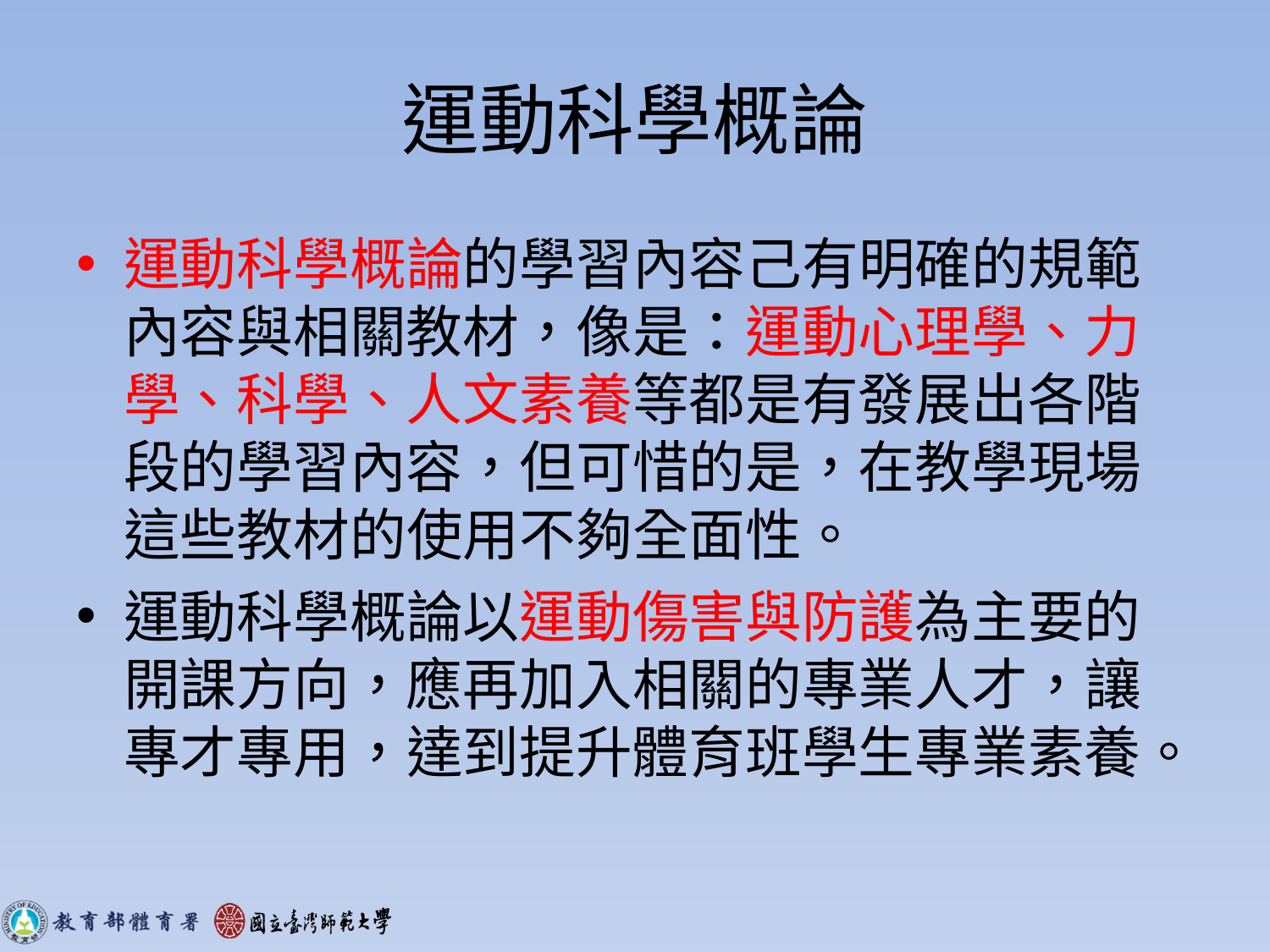

# 運動科學概論
運動科學概論的學習內容己有明確的規範內容與相關教材，像是：運動心理學、力學、科學、人文素養等都是有發展出各階段的學習內容，但可惜的是，在教學現場這些教材的使用不夠全面性。
運動科學概論以運動傷害與防護為主要的開課方向，應再加入相關的專業人才，讓專才專用，達到提升體育班學生專業素養。